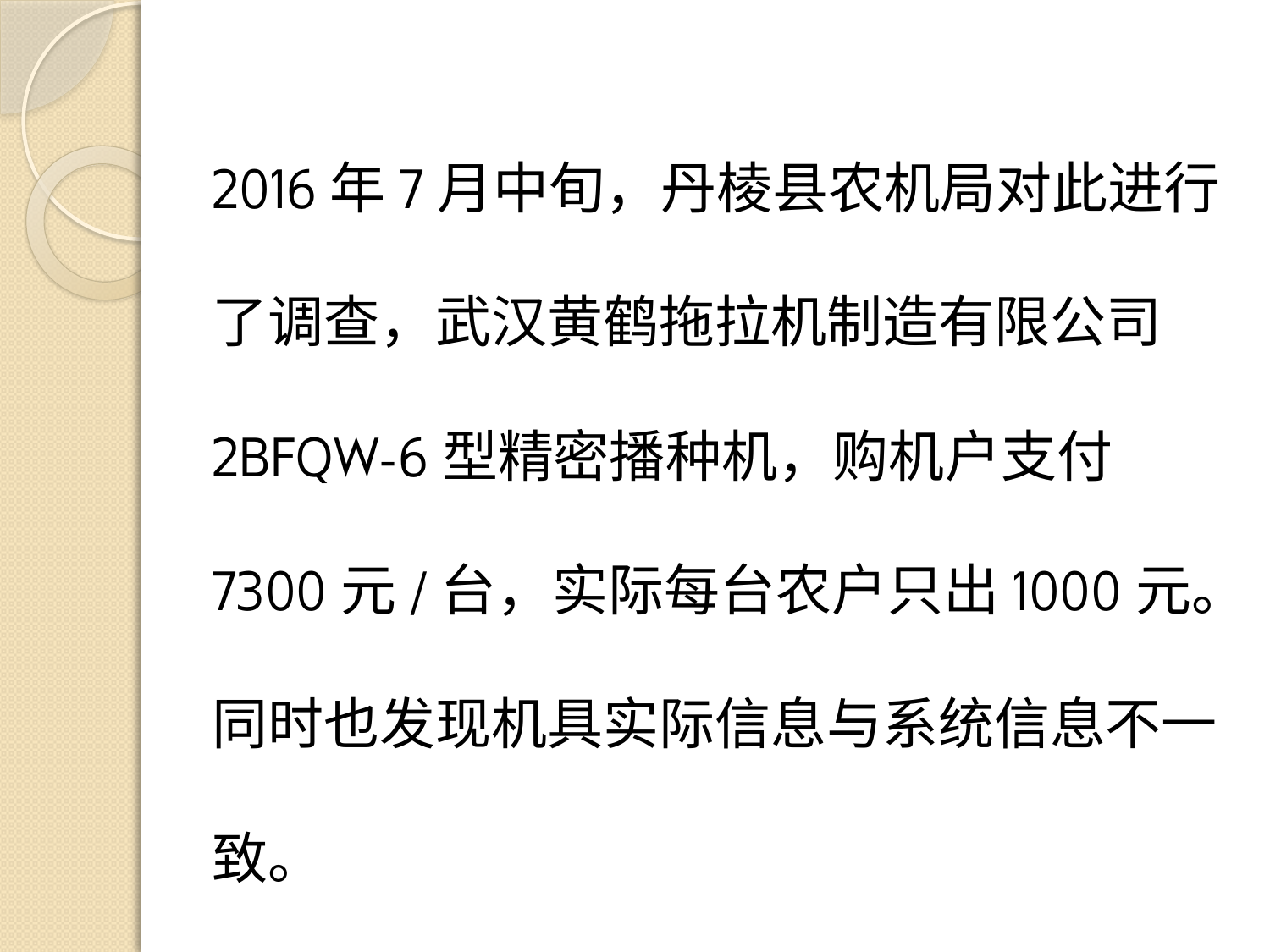

2016年7月中旬，丹棱县农机局对此进行了调查，武汉黄鹤拖拉机制造有限公司2BFQW-6型精密播种机，购机户支付7300元/台，实际每台农户只出1000元。同时也发现机具实际信息与系统信息不一致。